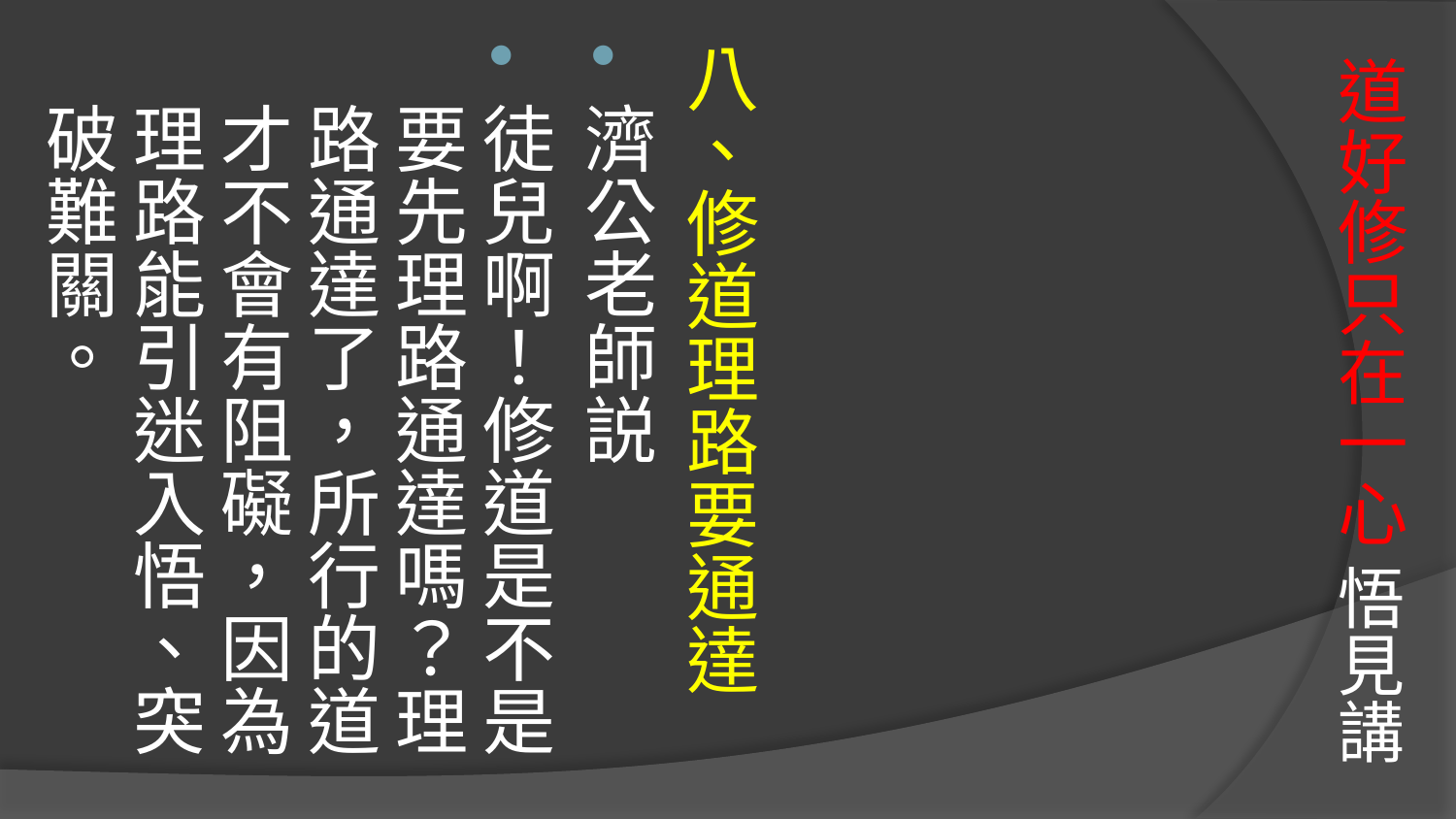

八、修道理路要通達
濟公老師説
徒兒啊！修道是不是要先理路通達嗎？理路通達了，所行的道才不會有阻礙，因為理路能引迷入悟、突破難關。
# 道好修只在一心 悟見講